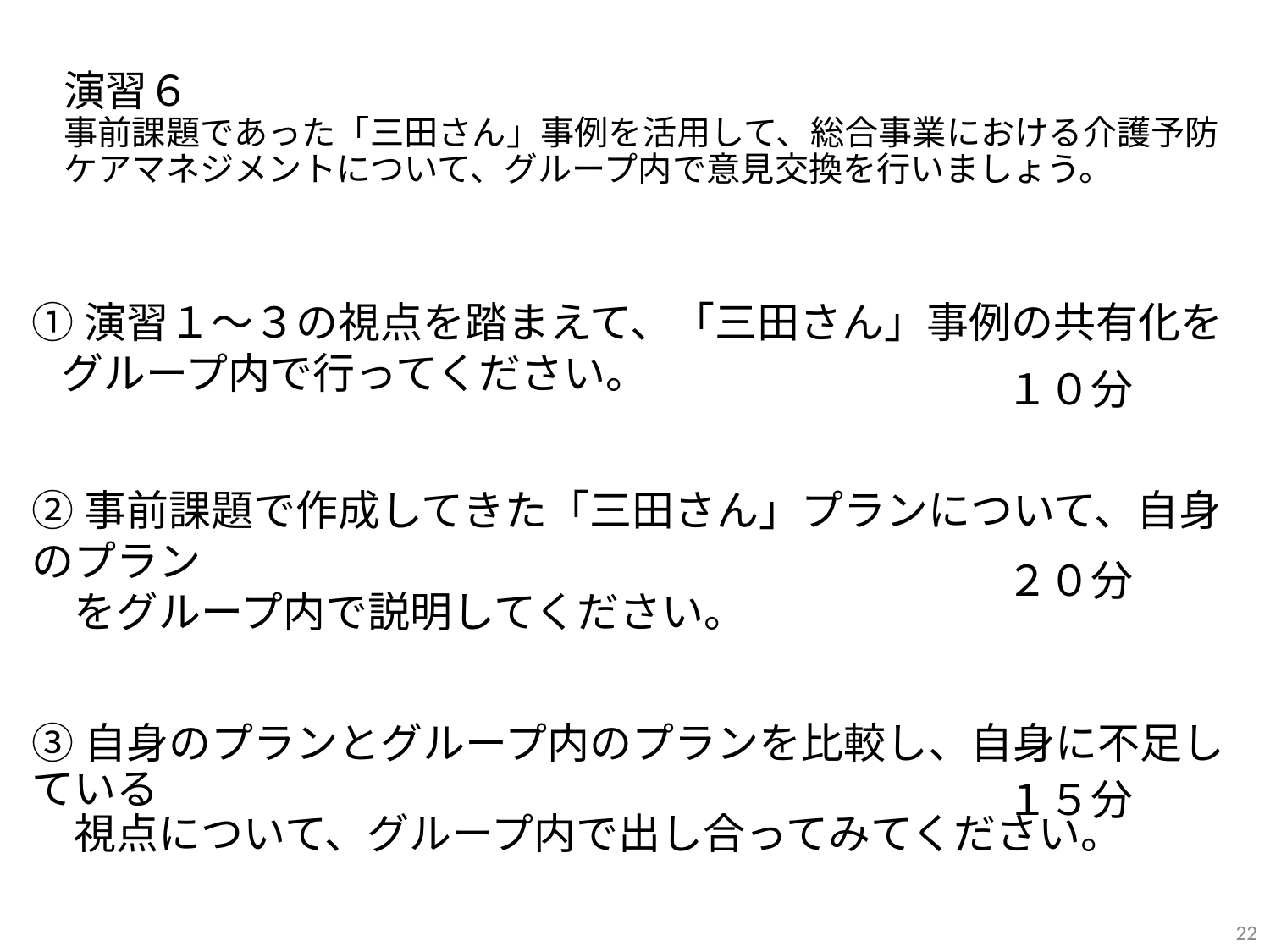

# 演習６ 事前課題であった「三田さん」事例を活用して、総合事業における介護予防ケアマネジメントについて、グループ内で意見交換を行いましょう。
①演習１～３の視点を踏まえて、「三田さん」事例の共有化をグループ内で行ってください。

②事前課題で作成してきた「三田さん」プランについて、自身のプラン
　をグループ内で説明してください。

③自身のプランとグループ内のプランを比較し、自身に不足している
　視点について、グループ内で出し合ってみてください。

１０分
２０分
１５分
22